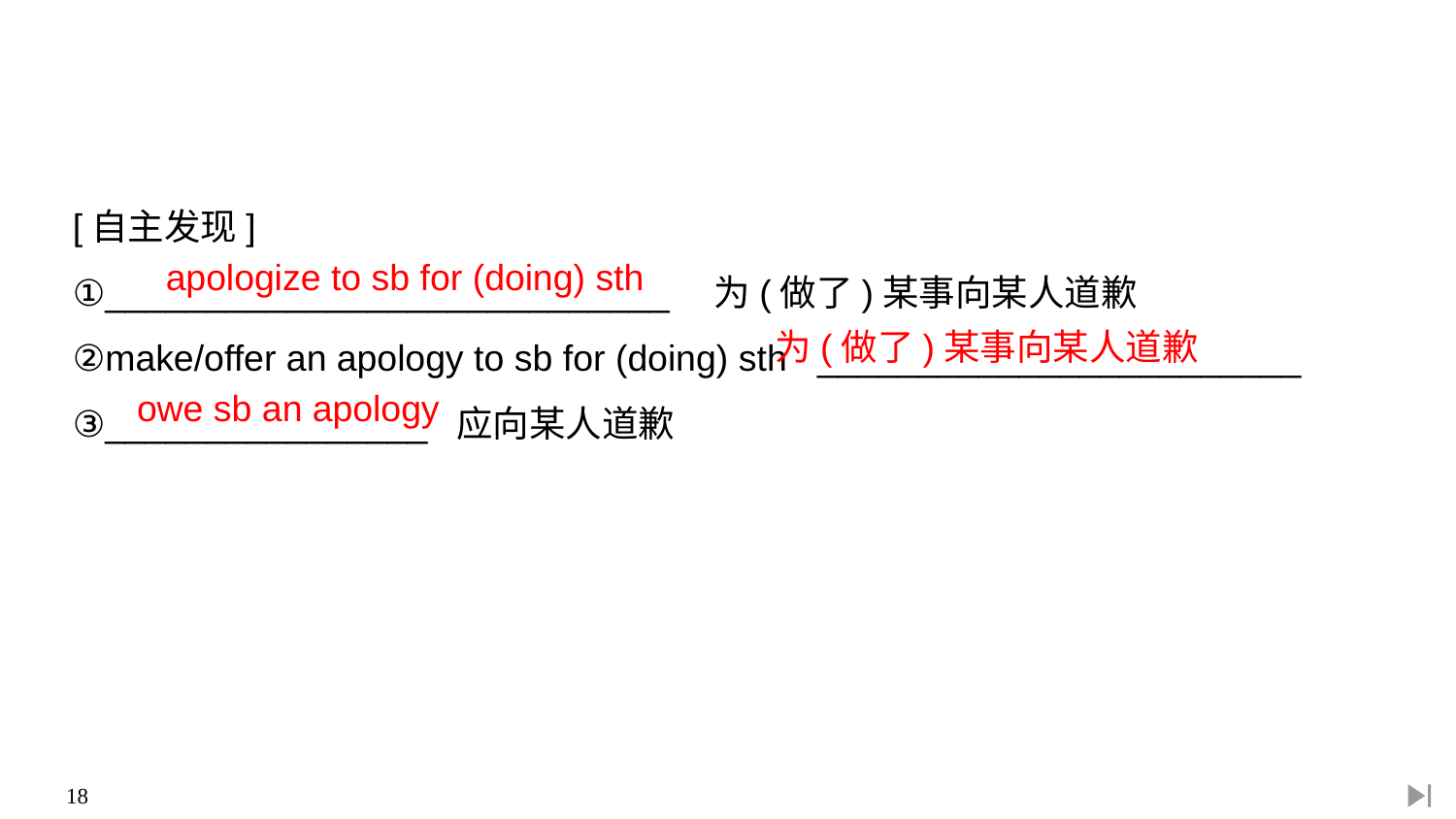

[自主发现]
①____________________________　为(做了)某事向某人道歉
②make/offer an apology to sb for (doing) sth   ________________________
③________________  应向某人道歉
apologize to sb for (doing) sth
为(做了)某事向某人道歉
owe sb an apology